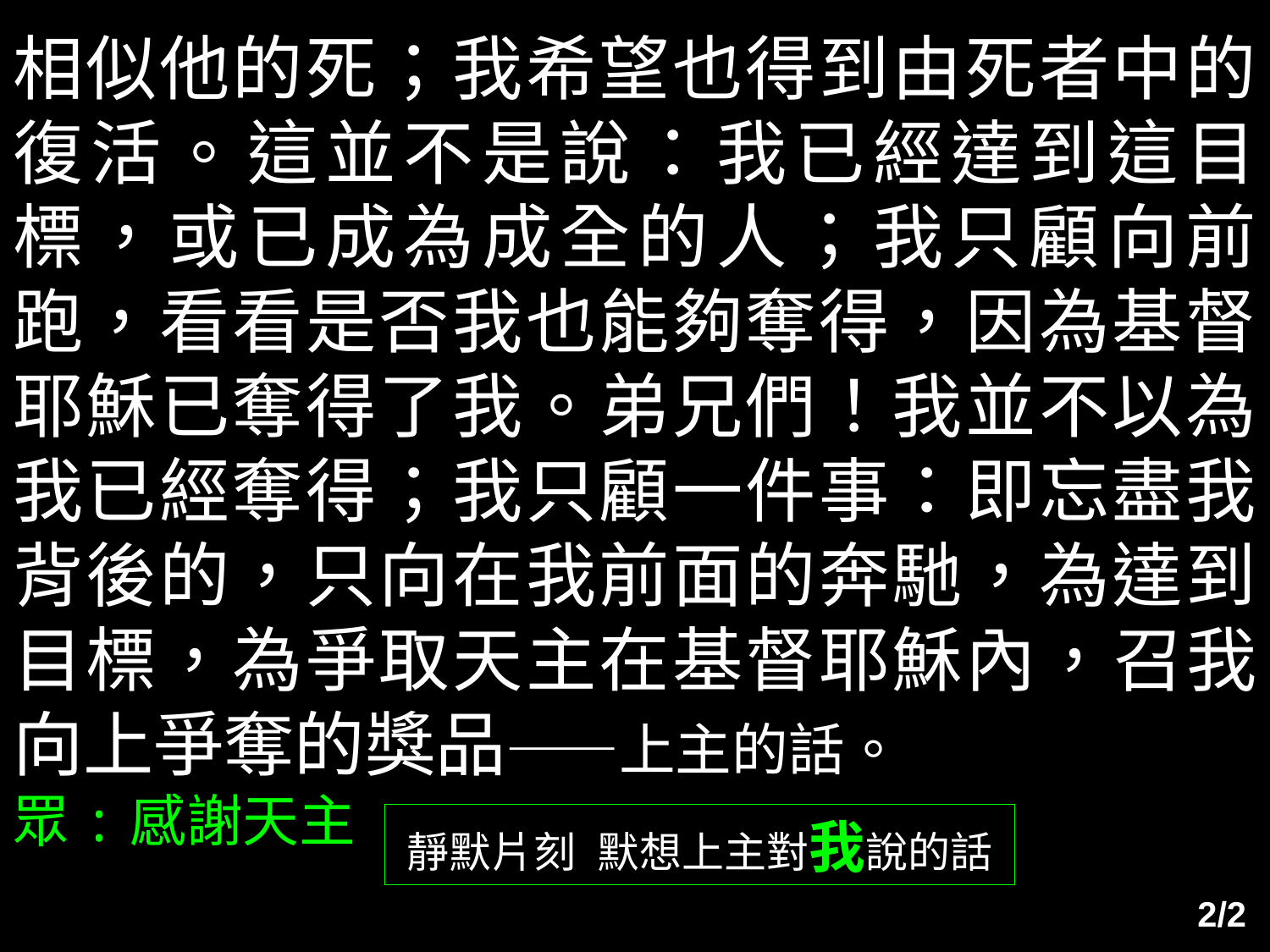

相似他的死；我希望也得到由死者中的復活。這並不是說：我已經達到這目標，或已成為成全的人；我只顧向前跑，看看是否我也能夠奪得，因為基督耶穌已奪得了我。弟兄們！我並不以為我已經奪得；我只顧一件事：即忘盡我背後的，只向在我前面的奔馳，為達到目標，為爭取天主在基督耶穌內，召我向上爭奪的獎品——上主的話。
眾:感謝天主

靜默片刻 默想上主對我說的話
2/2